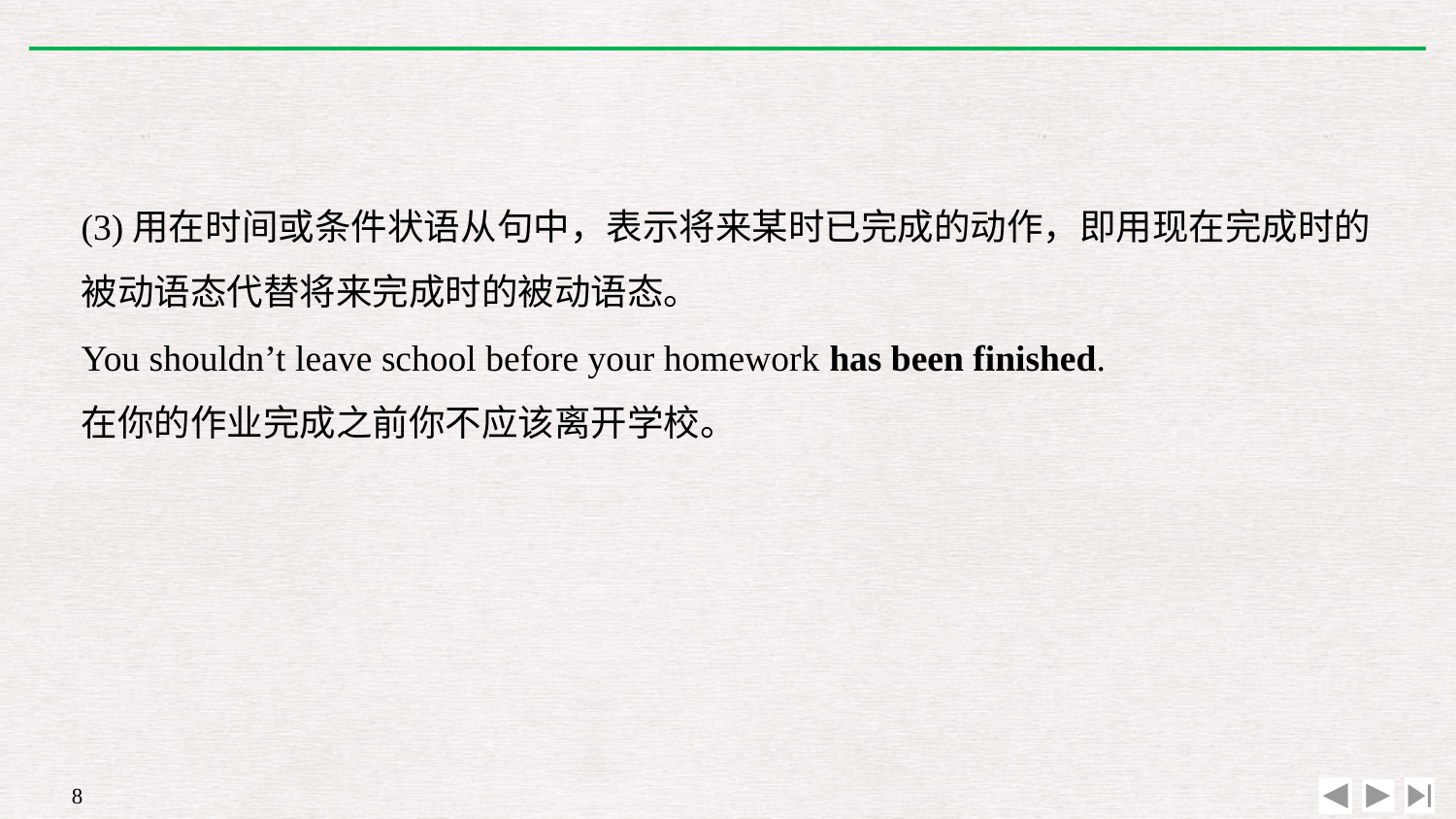

(3)用在时间或条件状语从句中，表示将来某时已完成的动作，即用现在完成时的被动语态代替将来完成时的被动语态。
You shouldn’t leave school before your homework has been finished.
在你的作业完成之前你不应该离开学校。